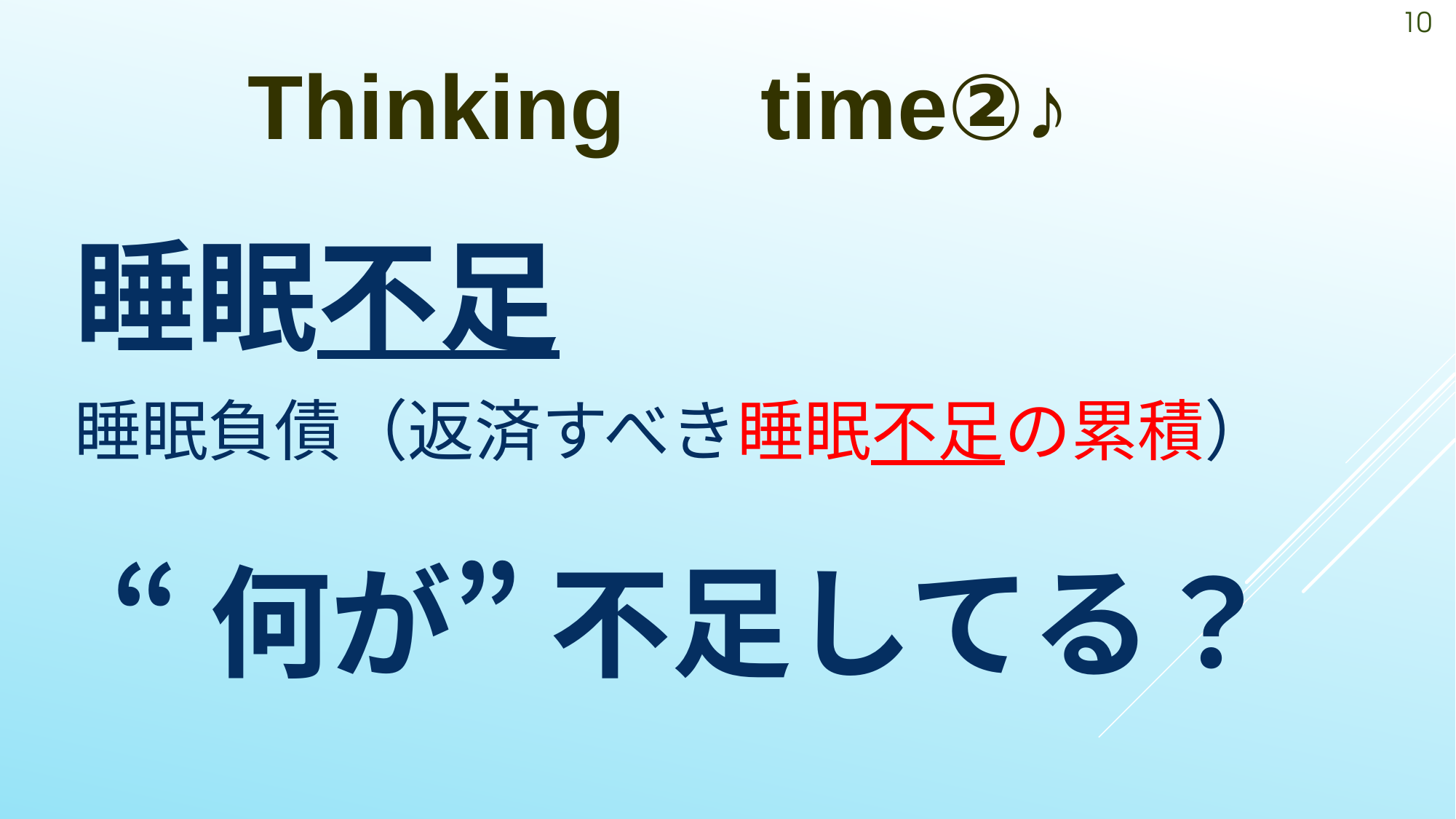

10
Thinking　time②♪
睡眠不足
睡眠負債（返済すべき睡眠不足の累積）
# “何が” 不足してる？